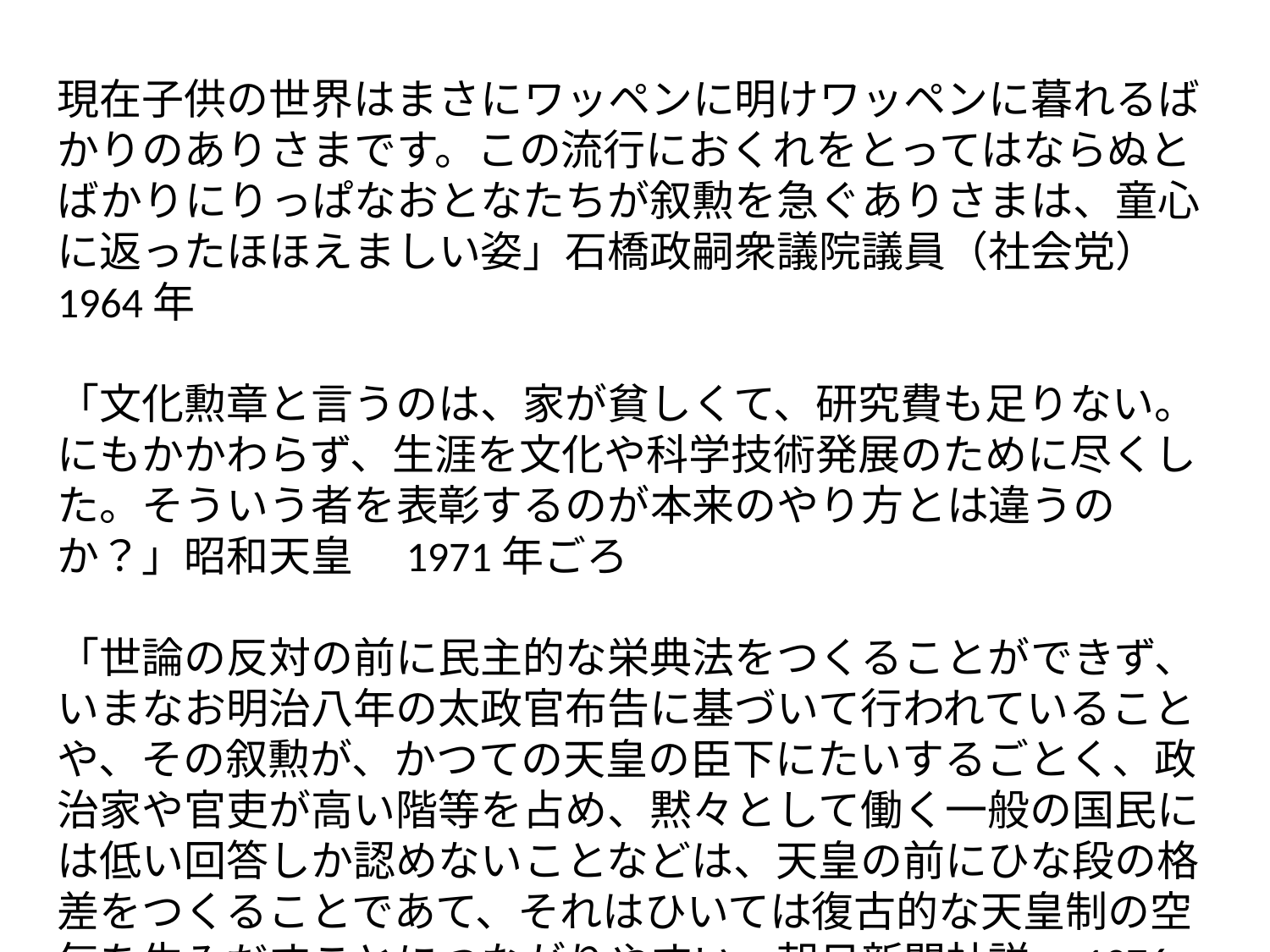

現在子供の世界はまさにワッペンに明けワッペンに暮れるばかりのありさまです。この流行におくれをとってはならぬとばかりにりっぱなおとなたちが叙勲を急ぐありさまは、童心に返ったほほえましい姿」石橋政嗣衆議院議員（社会党）　1964年

「文化勲章と言うのは、家が貧しくて、研究費も足りない。にもかかわらず、生涯を文化や科学技術発展のために尽くした。そういう者を表彰するのが本来のやり方とは違うのか？」昭和天皇　1971年ごろ

「世論の反対の前に民主的な栄典法をつくることができず、いまなお明治八年の太政官布告に基づいて行われていることや、その叙勲が、かつての天皇の臣下にたいするごとく、政治家や官吏が高い階等を占め、黙々として働く一般の国民には低い回答しか認めないことなどは、天皇の前にひな段の格差をつくることであて、それはひいては復古的な天皇制の空気を生みだすことにつながりやすい」朝日新聞社説　1976年